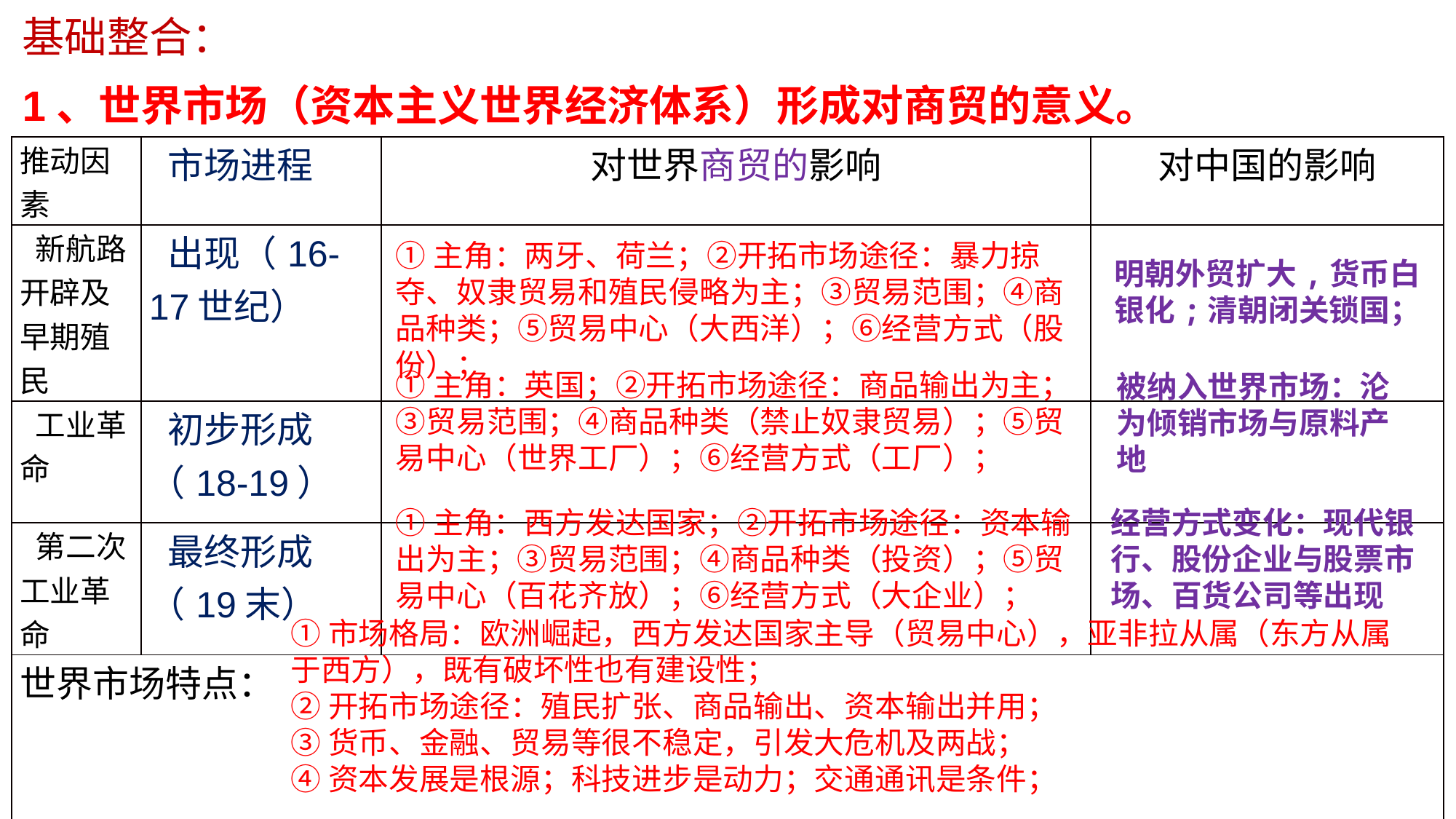

基础整合：
1、世界市场（资本主义世界经济体系）形成对商贸的意义。
| 推动因素 | 市场进程 | 对世界商贸的影响 | 对中国的影响 |
| --- | --- | --- | --- |
| 新航路开辟及早期殖民 | 出现（16-17世纪） |  |  |
| 工业革命 | 初步形成（18-19） |  |  |
| 第二次工业革命 | 最终形成（19末） |  |  |
| 世界市场特点： |  |  |  |
①主角：两牙、荷兰；②开拓市场途径：暴力掠夺、奴隶贸易和殖民侵略为主；③贸易范围；④商品种类；⑤贸易中心（大西洋）；⑥经营方式（股份）；
明朝外贸扩大,货币白银化;清朝闭关锁国；
①主角：英国；②开拓市场途径：商品输出为主；③贸易范围；④商品种类（禁止奴隶贸易）；⑤贸易中心（世界工厂）；⑥经营方式（工厂）；
被纳入世界市场：沦为倾销市场与原料产地
①主角：西方发达国家；②开拓市场途径：资本输出为主；③贸易范围；④商品种类（投资）；⑤贸易中心（百花齐放）；⑥经营方式（大企业）；
经营方式变化：现代银行、股份企业与股票市场、百货公司等出现
①市场格局：欧洲崛起，西方发达国家主导（贸易中心），亚非拉从属（东方从属于西方），既有破坏性也有建设性；
②开拓市场途径：殖民扩张、商品输出、资本输出并用；
③货币、金融、贸易等很不稳定，引发大危机及两战；
④资本发展是根源；科技进步是动力；交通通讯是条件；